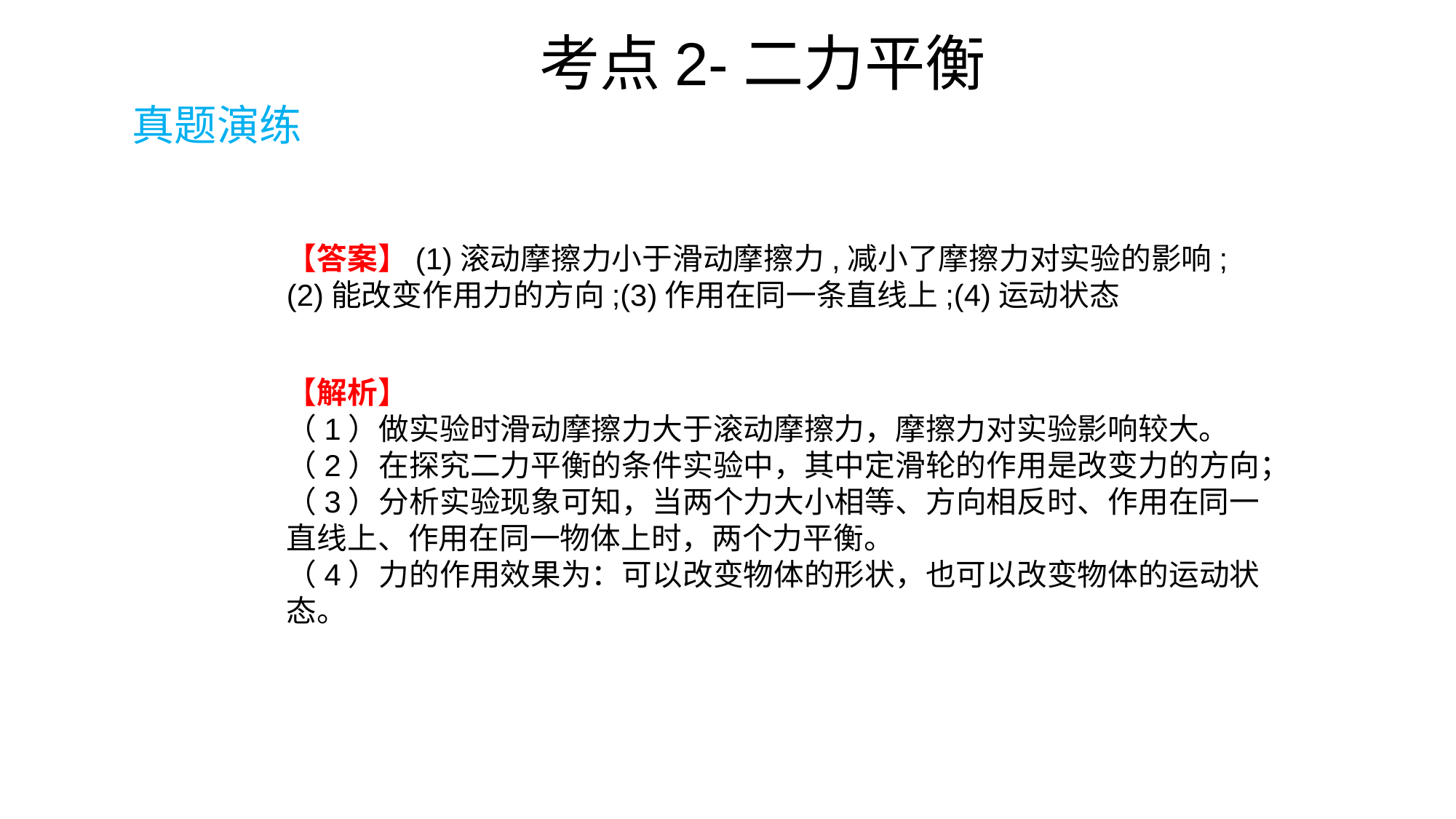

考点2-二力平衡
真题演练
【答案】(1)滚动摩擦力小于滑动摩擦力,减小了摩擦力对实验的影响;(2)能改变作用力的方向;(3)作用在同一条直线上;(4)运动状态
【解析】
（1）做实验时滑动摩擦力大于滚动摩擦力，摩擦力对实验影响较大。
（2）在探究二力平衡的条件实验中，其中定滑轮的作用是改变力的方向；
（3）分析实验现象可知，当两个力大小相等、方向相反时、作用在同一直线上、作用在同一物体上时，两个力平衡。
（4）力的作用效果为：可以改变物体的形状，也可以改变物体的运动状态。